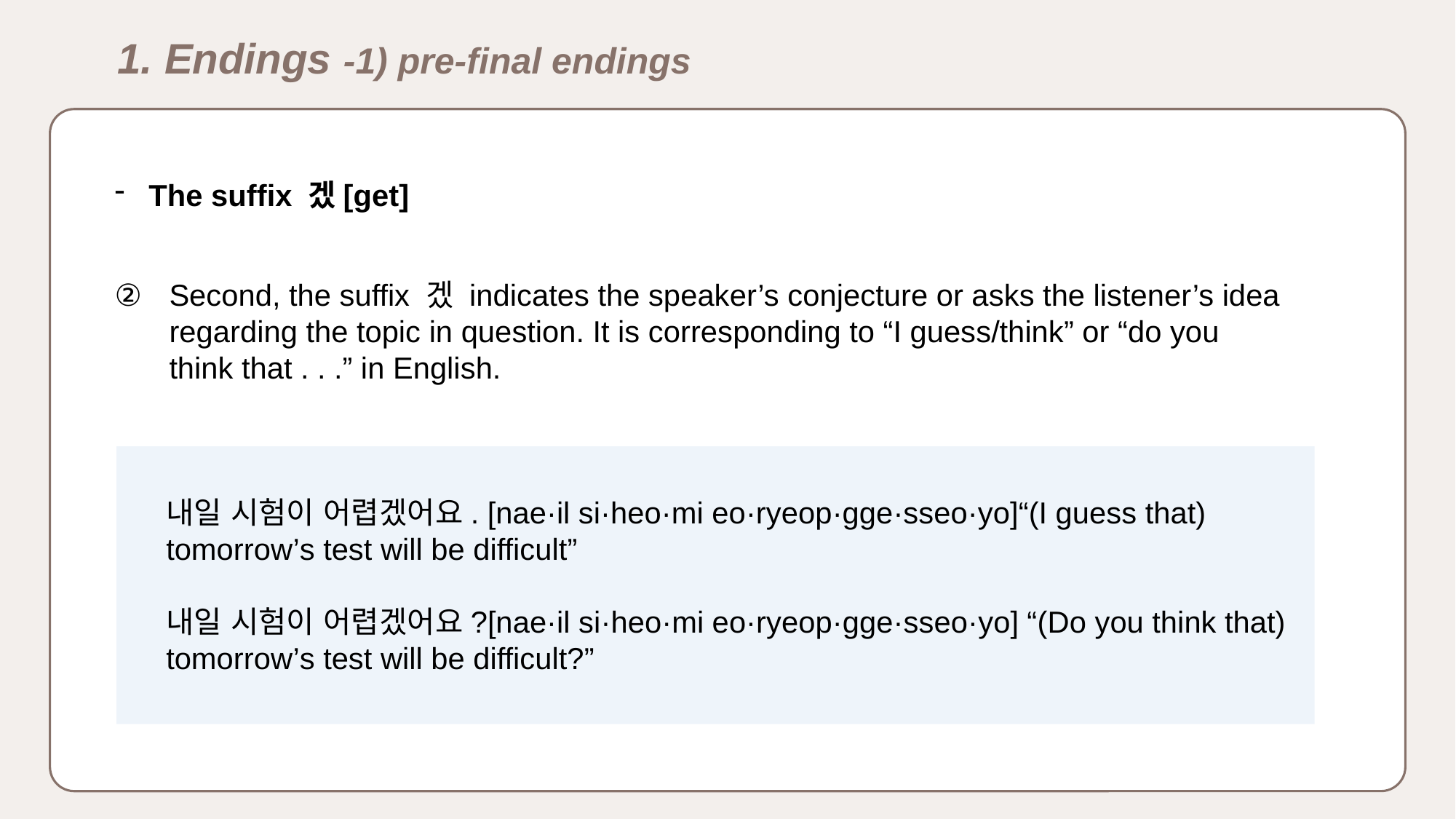

1. Endings -1) pre-final endings

The suffix 겠[get]

Second, the suffix 겠 indicates the speaker’s conjecture or asks the listener’s idea regarding the topic in question. It is corresponding to “I guess/think” or “do you think that . . .” in English.

내일 시험이 어렵겠어요. [nae·il si·heo·mi eo·ryeop·gge·sseo·yo]“(I guess that) tomorrow’s test will be difficult”

내일 시험이 어렵겠어요?[nae·il si·heo·mi eo·ryeop·gge·sseo·yo] “(Do you think that) tomorrow’s test will be difficult?”